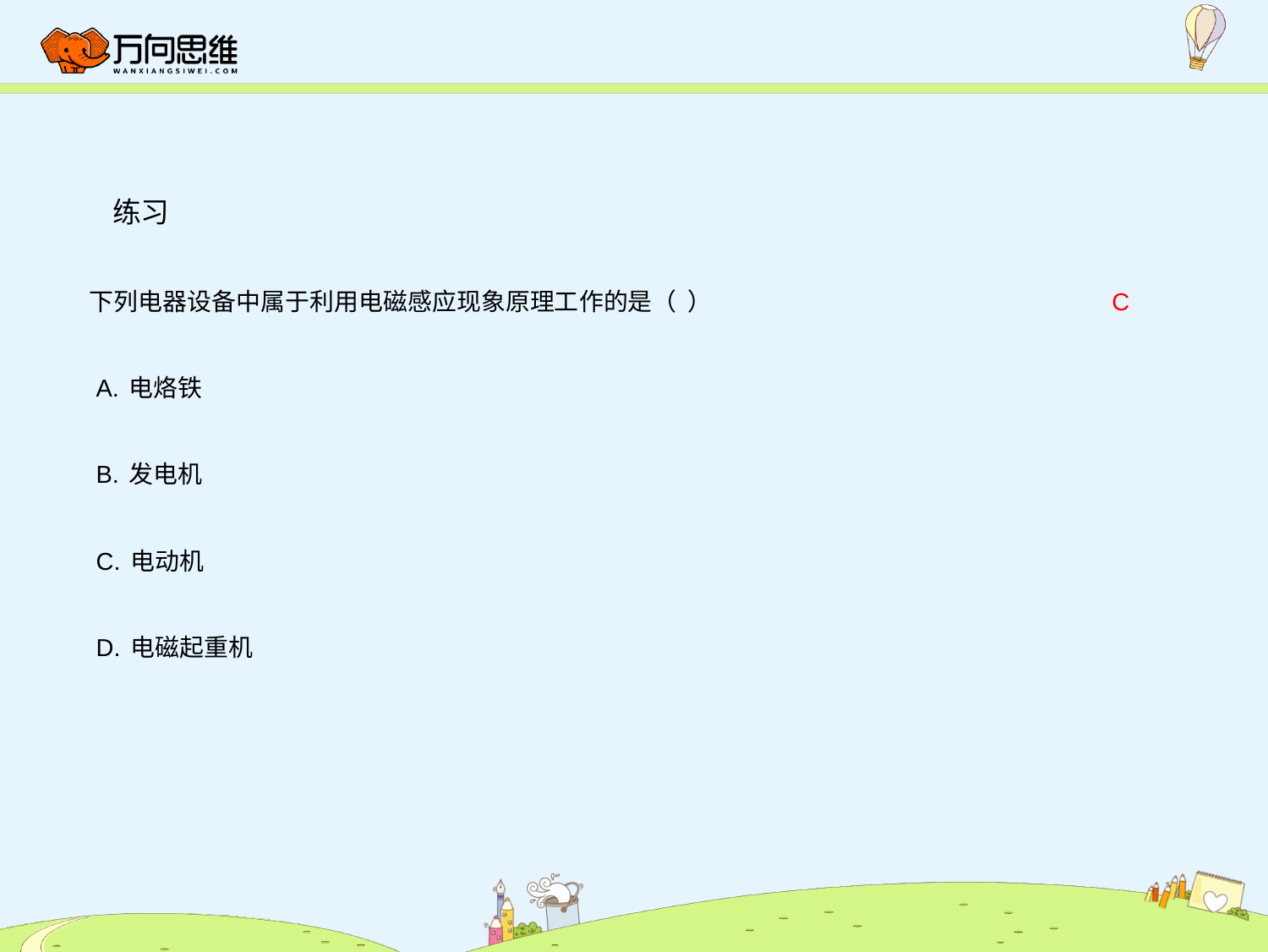

练习
下列电器设备中属于利用电磁感应现象原理工作的是（  ）
 A.电烙铁
 B.发电机
 C.电动机
 D.电磁起重机
C